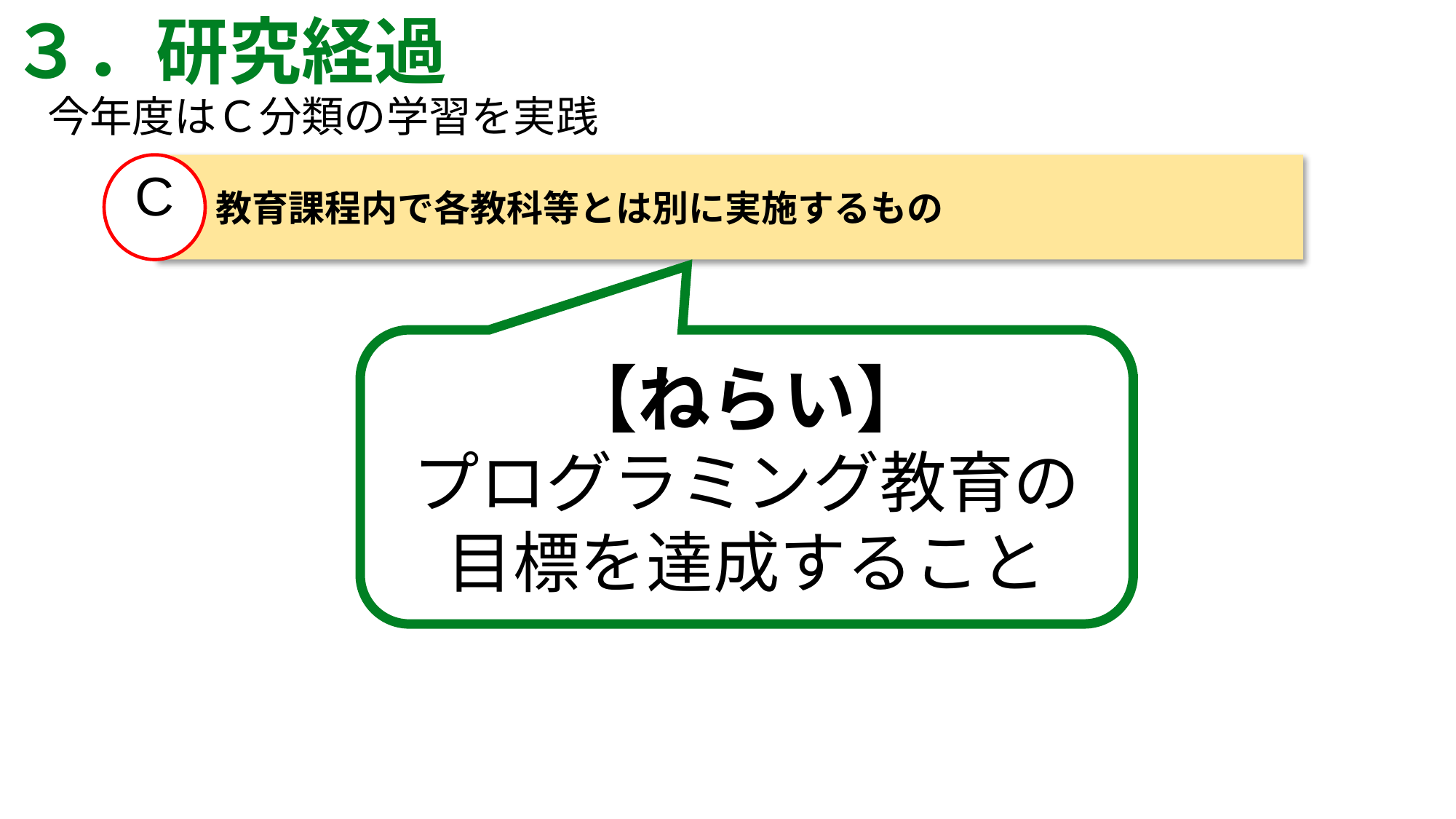

３．研究経過
今年度はＣ分類の学習を実践
C
　教育課程内で各教科等とは別に実施するもの
【ねらい】
プログラミング教育の目標を達成すること